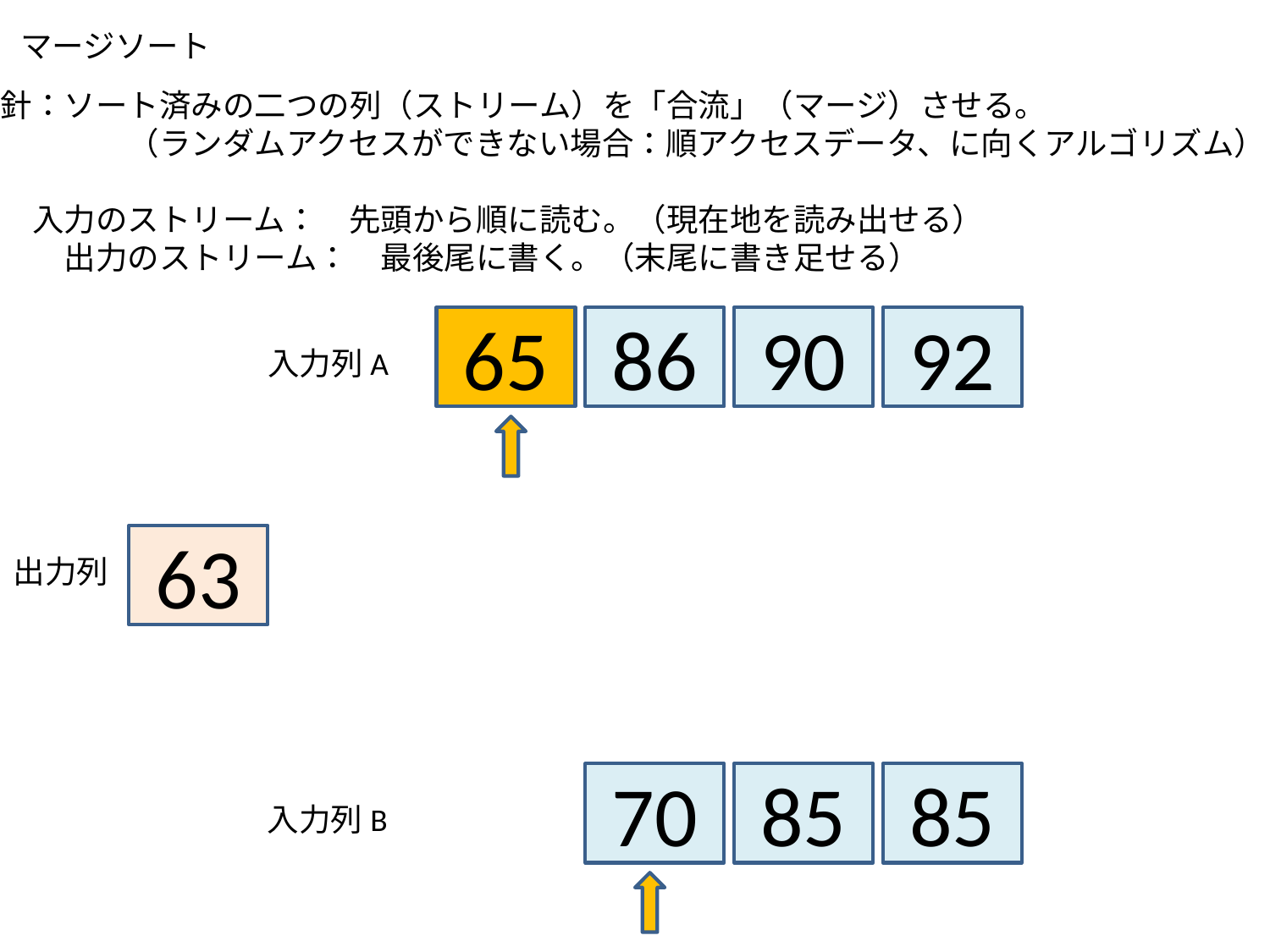

マージソート
解の方針：ソート済みの二つの列（ストリーム）を「合流」（マージ）させる。
　　　　　　　（ランダムアクセスができない場合：順アクセスデータ、に向くアルゴリズム）

補足：　入力のストリーム：　先頭から順に読む。（現在地を読み出せる）
　　　　　出力のストリーム：　最後尾に書く。（末尾に書き足せる）
65
86
90
92
入力列A

63
出力列
70
85
85
入力列B